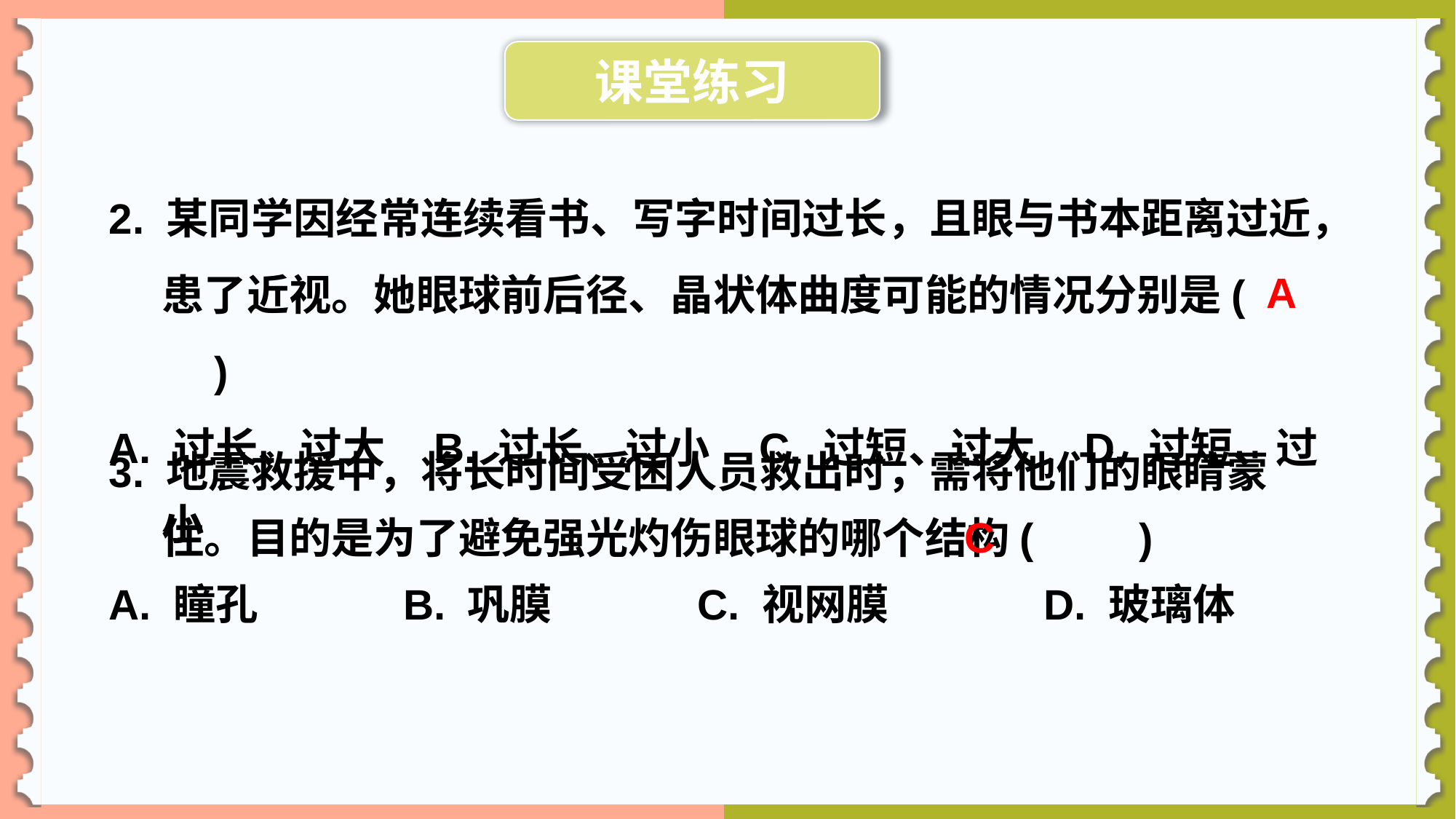

课堂练习
2. 某同学因经常连续看书、写字时间过长，且眼与书本距离过近，患了近视。她眼球前后径、晶状体曲度可能的情况分别是(　　)
A. 过长、过大    B. 过长、过小    C. 过短、过大    D. 过短、过小
A
3. 地震救援中，将长时间受困人员救出时，需将他们的眼睛蒙住。目的是为了避免强光灼伤眼球的哪个结构(　　)
A. 瞳孔              B. 巩膜              C. 视网膜               D. 玻璃体
 C